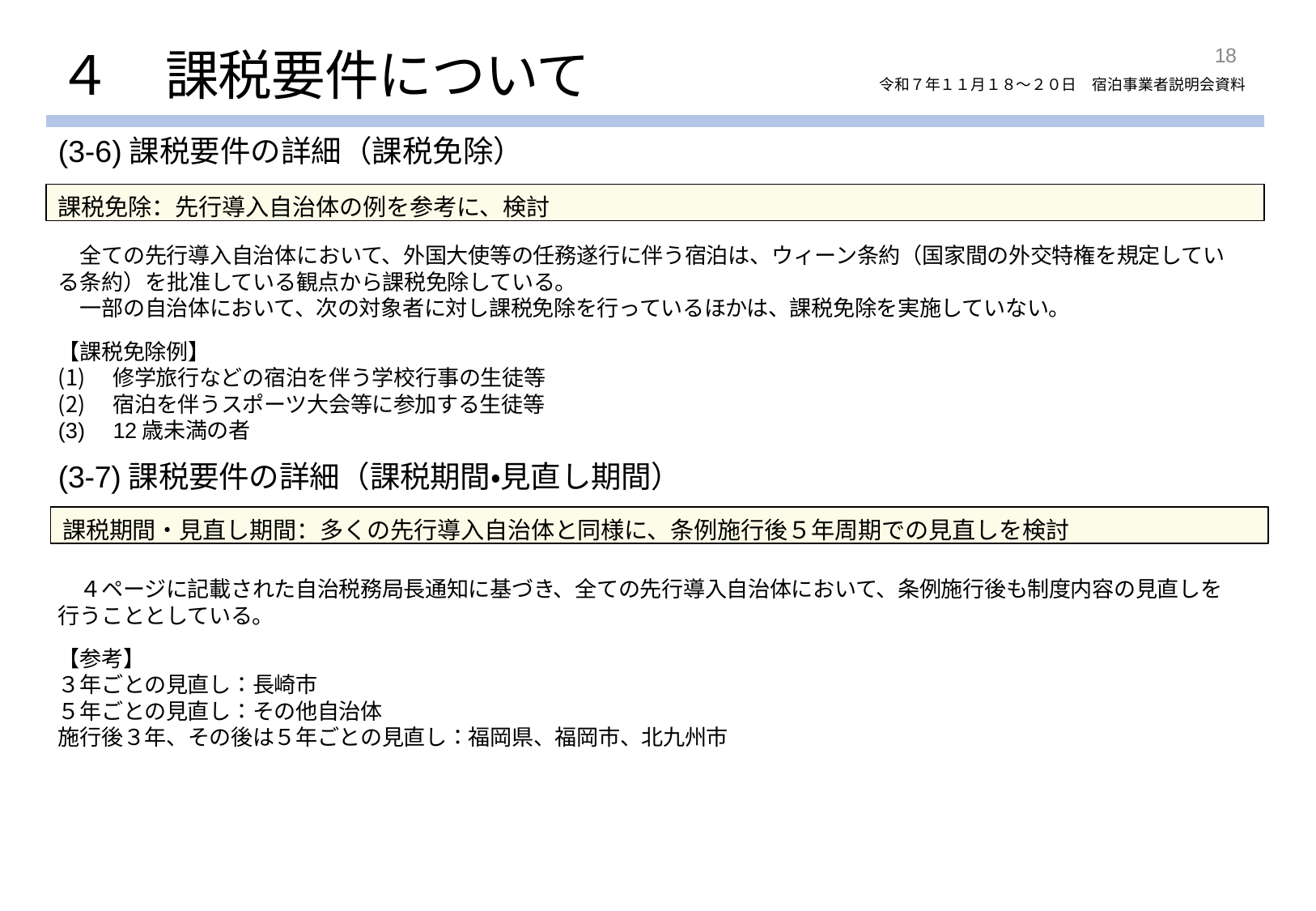

# ４　課税要件について
18
令和７年１１月１８～２０日　宿泊事業者説明会資料
(3-6)課税要件の詳細（課税免除）
課税免除：先行導入自治体の例を参考に、検討
全ての先行導入自治体において、外国大使等の任務遂行に伴う宿泊は、ウィーン条約（国家間の外交特権を規定している条約）を批准している観点から課税免除している。
一部の自治体において、次の対象者に対し課税免除を行っているほかは、課税免除を実施していない。
【課税免除例】
修学旅行などの宿泊を伴う学校行事の生徒等
宿泊を伴うスポーツ大会等に参加する生徒等
12歳未満の者
(3-7)課税要件の詳細（課税期間・見直し期間）
課税期間・見直し期間：多くの先行導入自治体と同様に、条例施行後５年周期での見直しを検討
４ページに記載された自治税務局長通知に基づき、全ての先行導入自治体において、条例施行後も制度内容の見直しを行うこととしている。
【参考】
３年ごとの見直し：長崎市
５年ごとの見直し：その他自治体
施行後３年、その後は５年ごとの見直し：福岡県、福岡市、北九州市